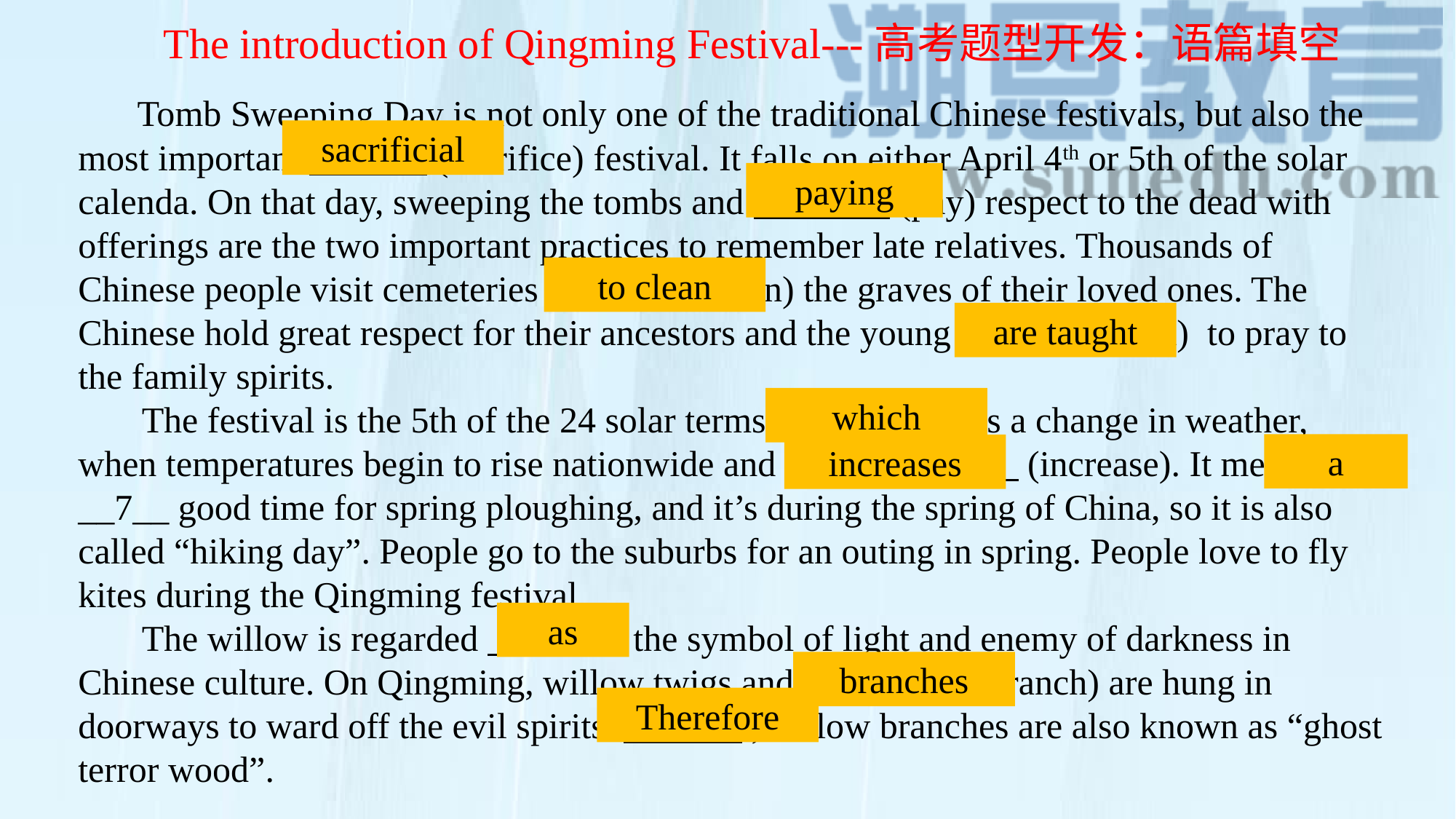

The introduction of Qingming Festival---高考题型开发：语篇填空
     Tomb Sweeping Day is not only one of the traditional Chinese festivals, but also the most important       1      (sacrifice) festival. It falls on either April 4th or 5th of the solar calenda. On that day, sweeping the tombs and        2       (pay) respect to the dead with offerings are the two important practices to remember late relatives. Thousands of Chinese people visit cemeteries        3       (clean) the graves of their loved ones. The Chinese hold great respect for their ancestors and the young        4     (teach)  to pray to the family spirits.
       The festival is the 5th of the 24 solar terms,       5      marks a change in weather, when temperatures begin to rise nationwide and rainfall       6      (increase). It means it’s __7__ good time for spring ploughing, and it’s during the spring of China, so it is also called “hiking day”. People go to the suburbs for an outing in spring. People love to fly kites during the Qingming festival.
       The willow is regarded       8        the symbol of light and enemy of darkness in Chinese culture. On Qingming, willow twigs and         9         (branch) are hung in doorways to ward off the evil spirits.       10    , willow branches are also known as “ghost terror wood”.
sacrificial
paying
to clean
are taught
which
a
increases
as
branches
Therefore